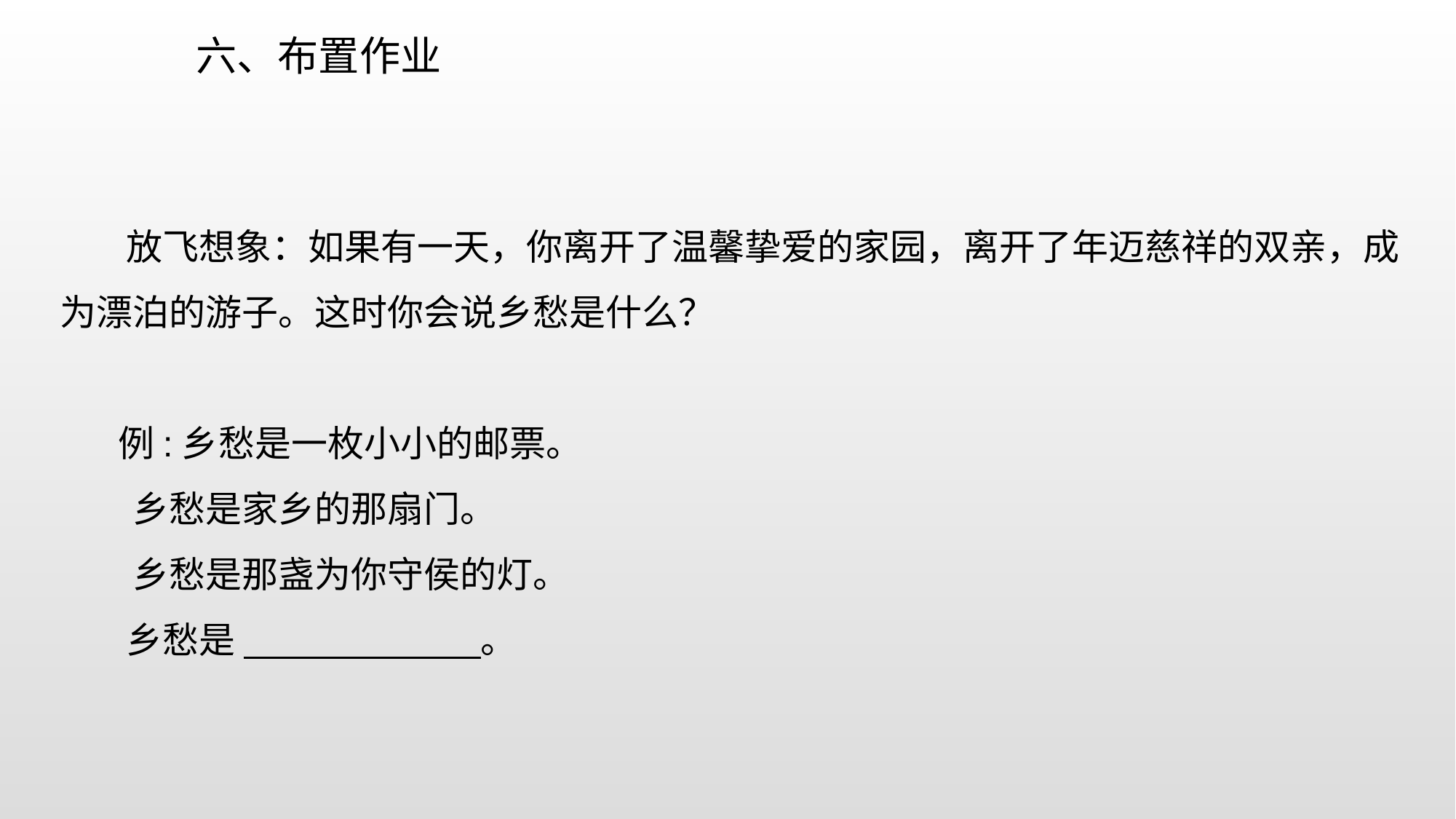

六、布置作业

       放飞想象：如果有一天，你离开了温馨挚爱的家园，离开了年迈慈祥的双亲，成为漂泊的游子。这时你会说乡愁是什么？

      例:乡愁是一枚小小的邮票。
　　乡愁是家乡的那扇门。
　　乡愁是那盏为你守侯的灯。
       乡愁是                              。